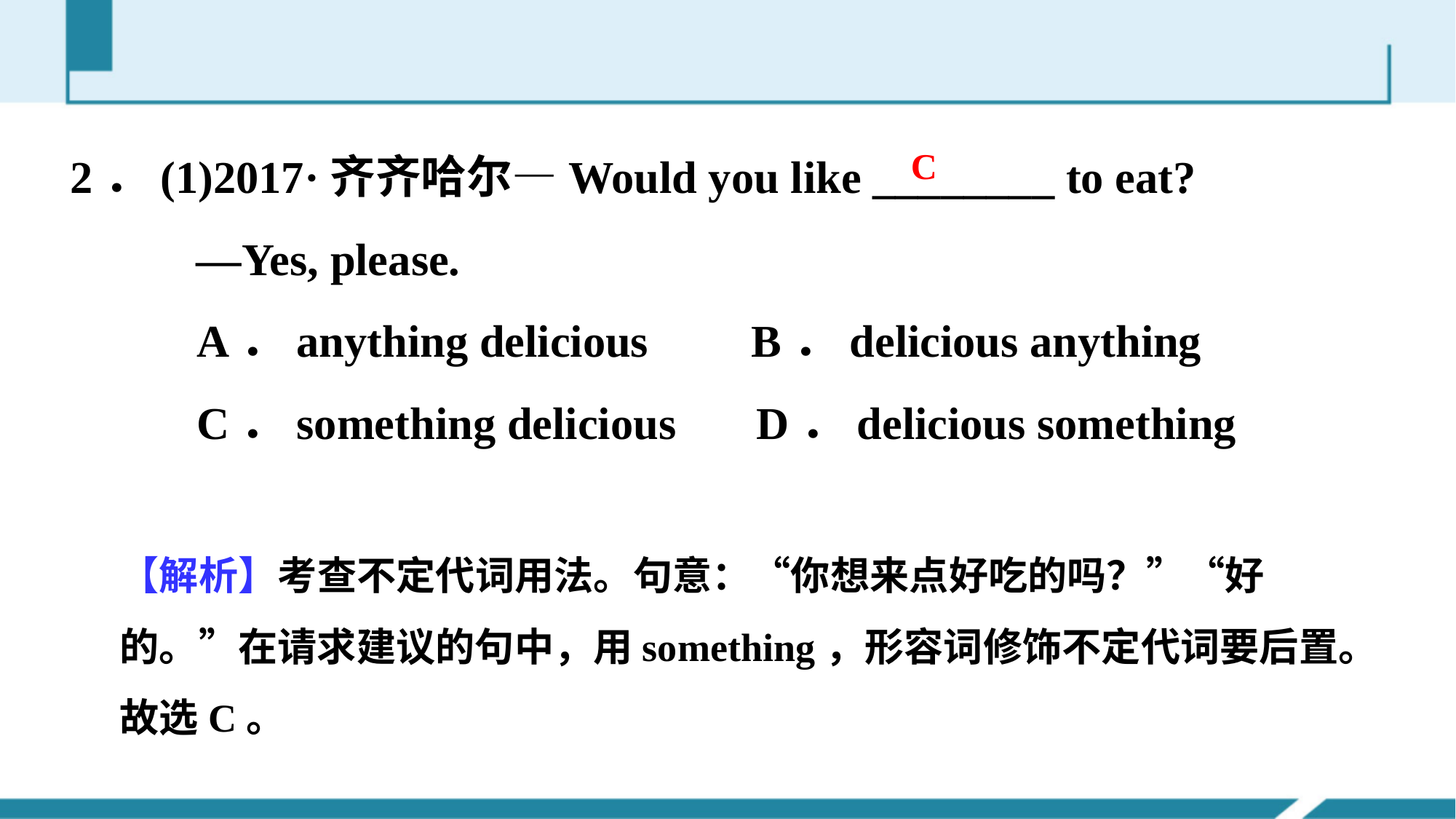

2．(1)2017·齐齐哈尔—Would you like ________ to eat?
           —Yes, please.
           A．anything delicious         B．delicious anything
           C．something delicious       D．delicious something

C
【解析】考查不定代词用法。句意：“你想来点好吃的吗？”“好的。”在请求建议的句中，用something，形容词修饰不定代词要后置。故选C。